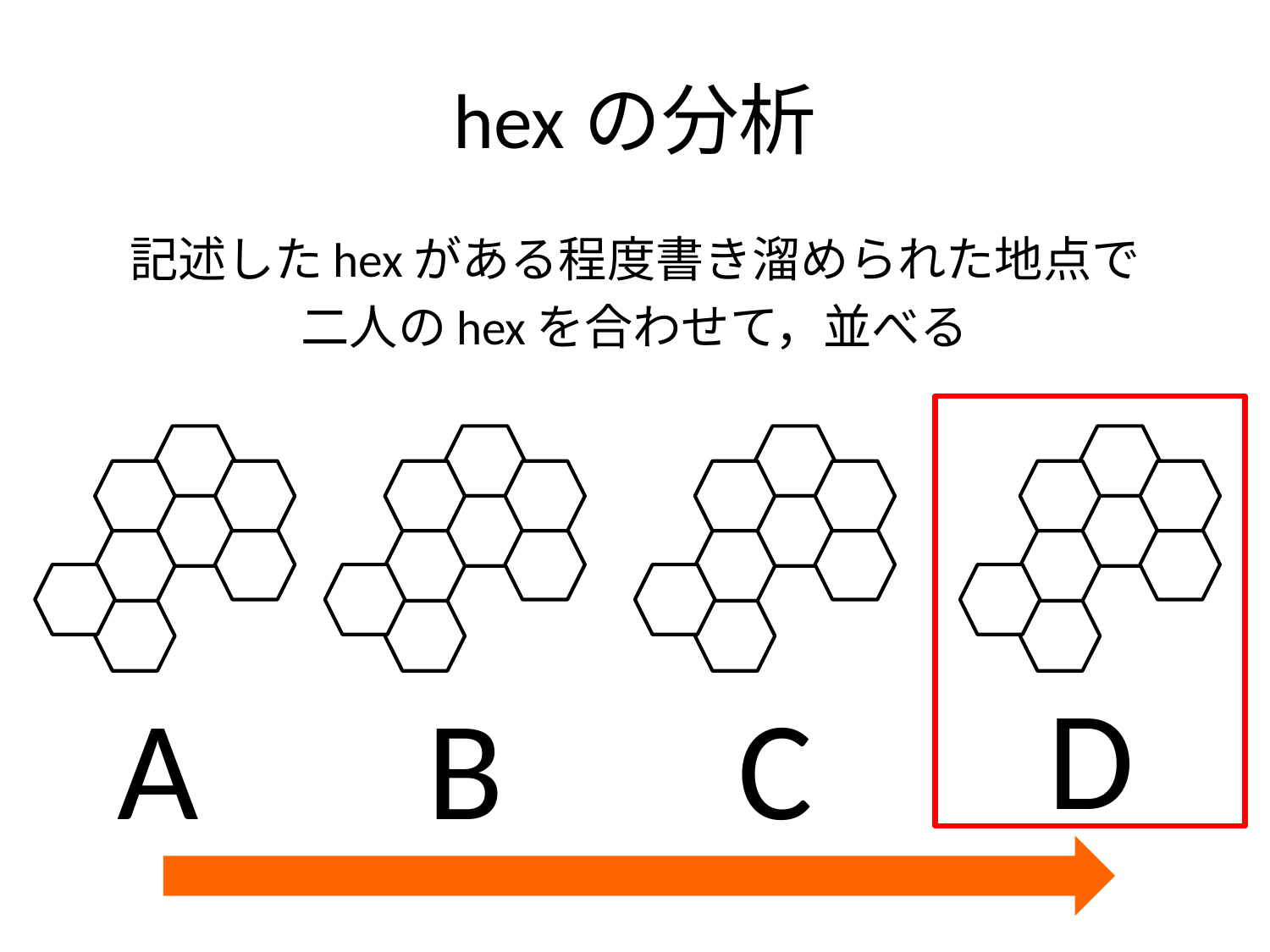

# hexの分析
記述したhexがある程度書き溜められた地点で
二人のhexを合わせて，並べる

D
A
B
C